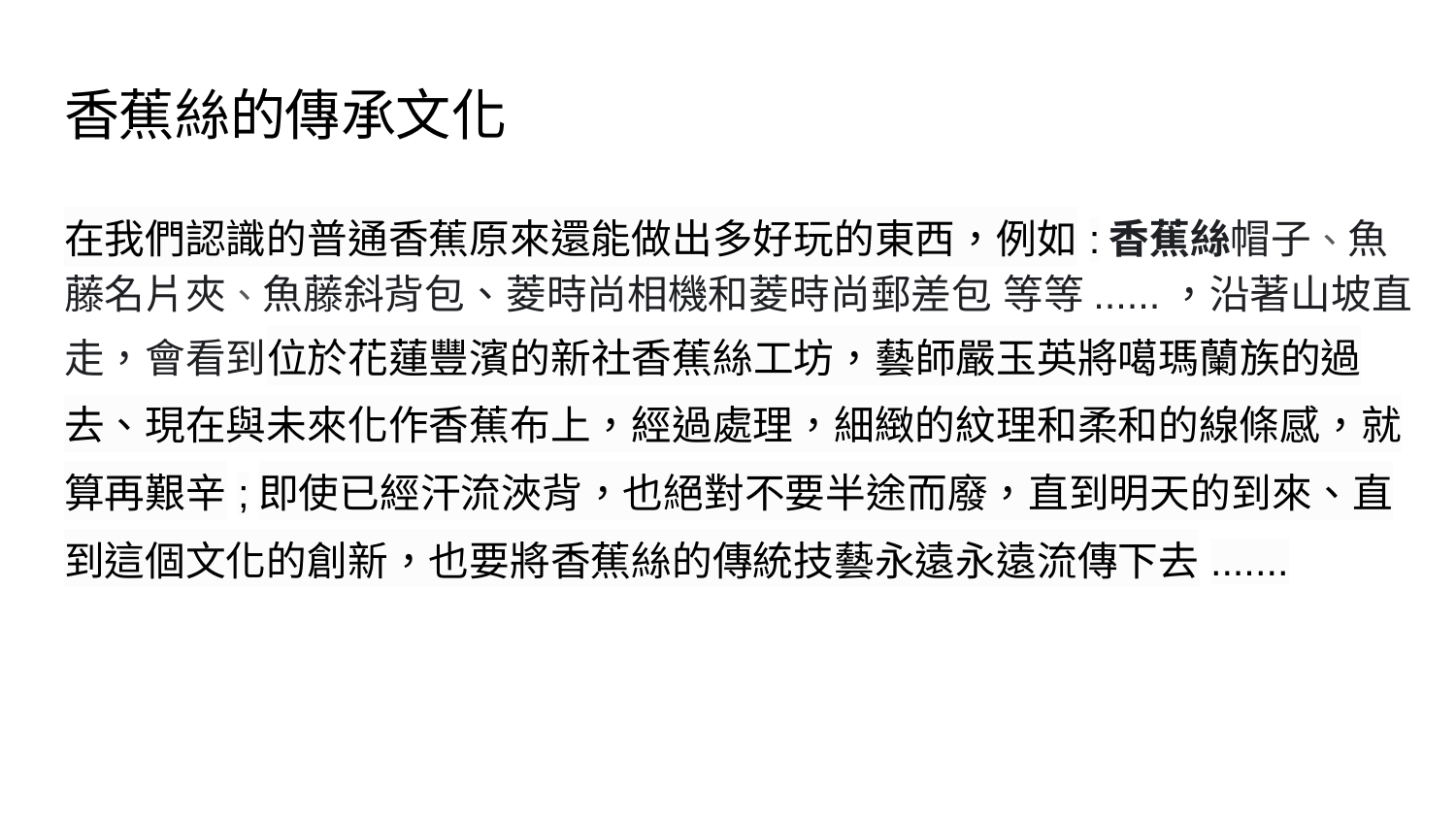

# 香蕉絲的傳承文化
在我們認識的普通香蕉原來還能做出多好玩的東西，例如:香蕉絲帽子、魚藤名片夾、魚藤斜背包、菱時尚相機和菱時尚郵差包 等等......，沿著山坡直走，會看到位於花蓮豐濱的新社香蕉絲工坊，藝師嚴玉英將噶瑪蘭族的過去、現在與未來化作香蕉布上，經過處理，細緻的紋理和柔和的線條感，就算再艱辛;即使已經汗流浹背，也絕對不要半途而廢，直到明天的到來、直到這個文化的創新，也要將香蕉絲的傳統技藝永遠永遠流傳下去.......